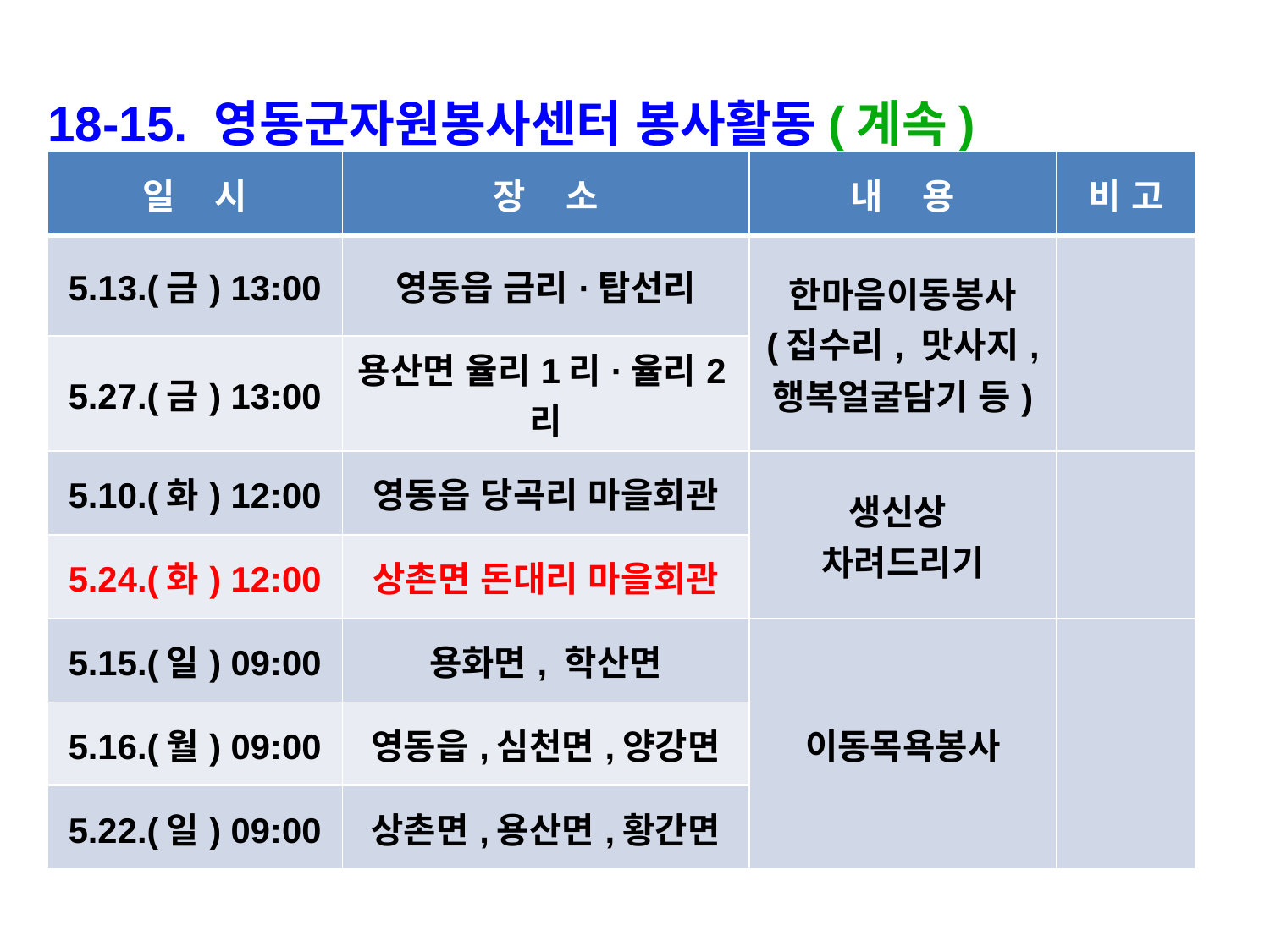

18-15. 영동군자원봉사센터 봉사활동(계속)

| 일 시 | 장 소 | 내 용 | 비 고 |
| --- | --- | --- | --- |
| 5.13.(금) 13:00 | 영동읍 금리·탑선리 | 한마음이동봉사 (집수리, 맛사지, 행복얼굴담기 등) |  |
| 5.27.(금) 13:00 | 용산면 율리1리·율리2리 |  |  |
| 5.10.(화) 12:00 | 영동읍 당곡리 마을회관 | 생신상 차려드리기 |  |
| 5.24.(화) 12:00 | 상촌면 돈대리 마을회관 |  |  |
| 5.15.(일) 09:00 | 용화면, 학산면 | 이동목욕봉사 |  |
| 5.16.(월) 09:00 | 영동읍,심천면,양강면 |  |  |
| 5.22.(일) 09:00 | 상촌면,용산면,황간면 |  |  |